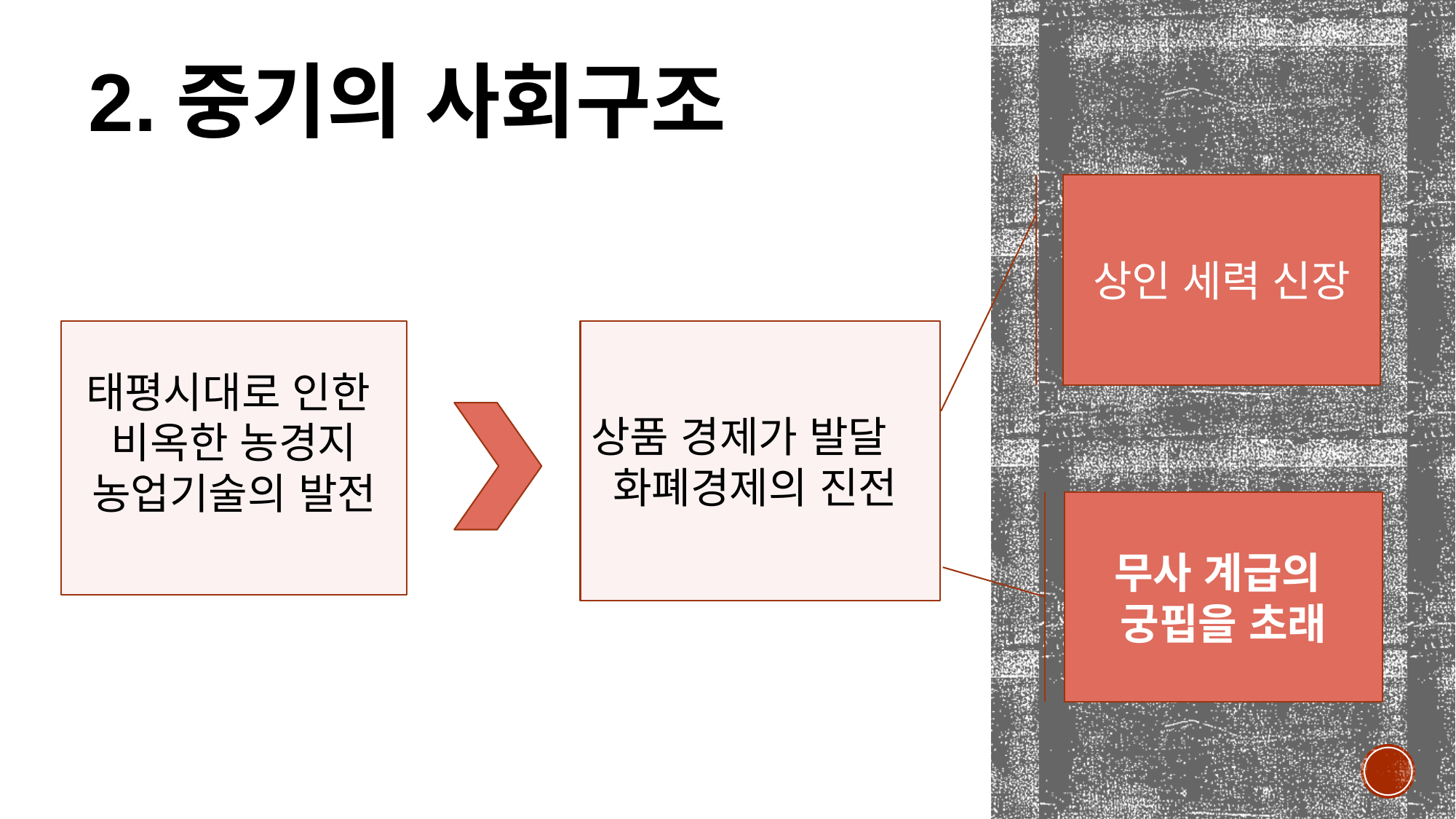

# 2.중기의 사회구조
상인 세력 신장
태평시대로 인한
비옥한 농경지
농업기술의 발전

상품 경제가 발달
 화폐경제의 진전

무사 계급의
궁핍을 초래